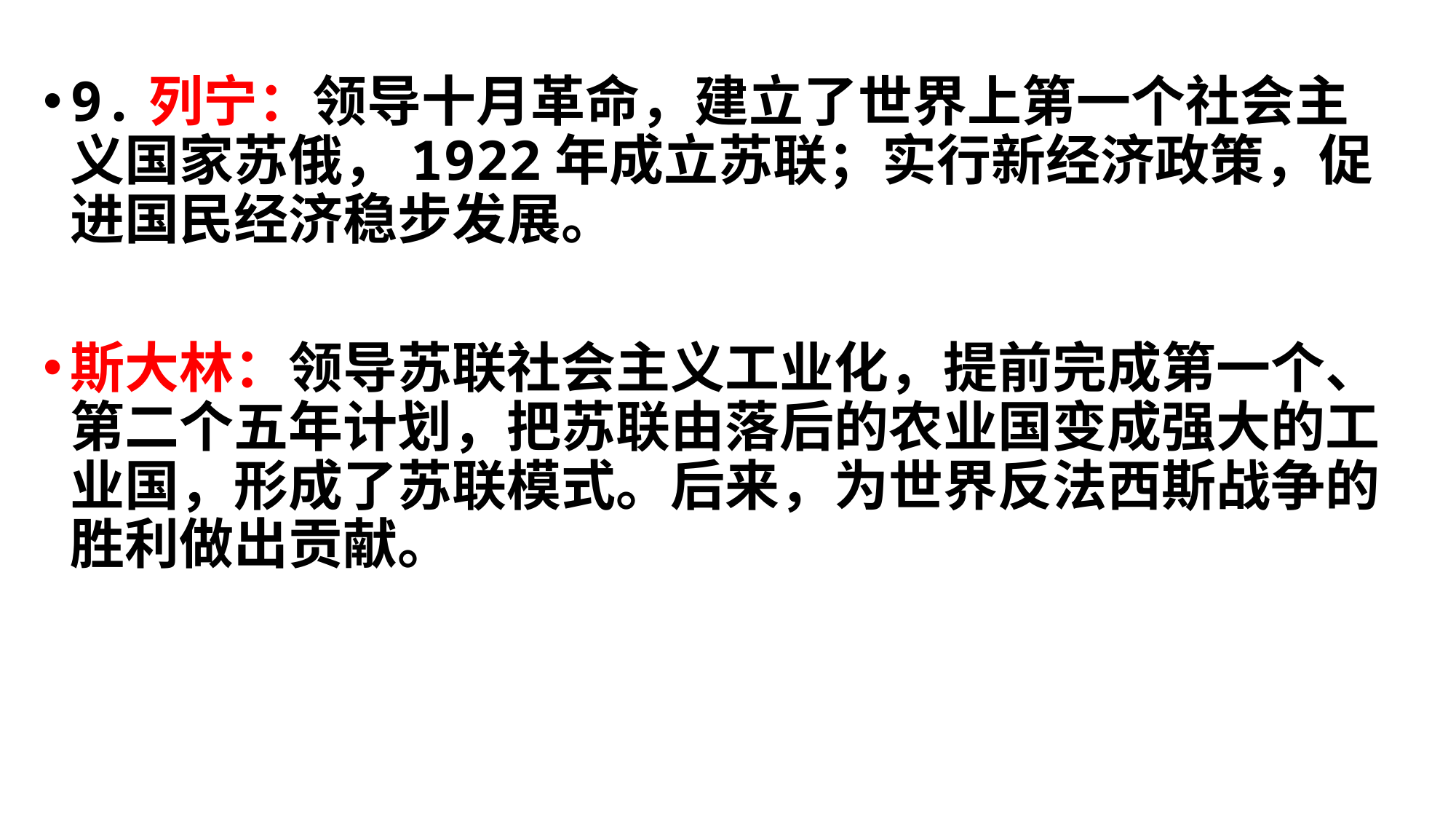

9.列宁：领导十月革命，建立了世界上第一个社会主义国家苏俄，1922年成立苏联；实行新经济政策，促进国民经济稳步发展。

斯大林：领导苏联社会主义工业化，提前完成第一个、第二个五年计划，把苏联由落后的农业国变成强大的工业国，形成了苏联模式。后来，为世界反法西斯战争的胜利做出贡献。